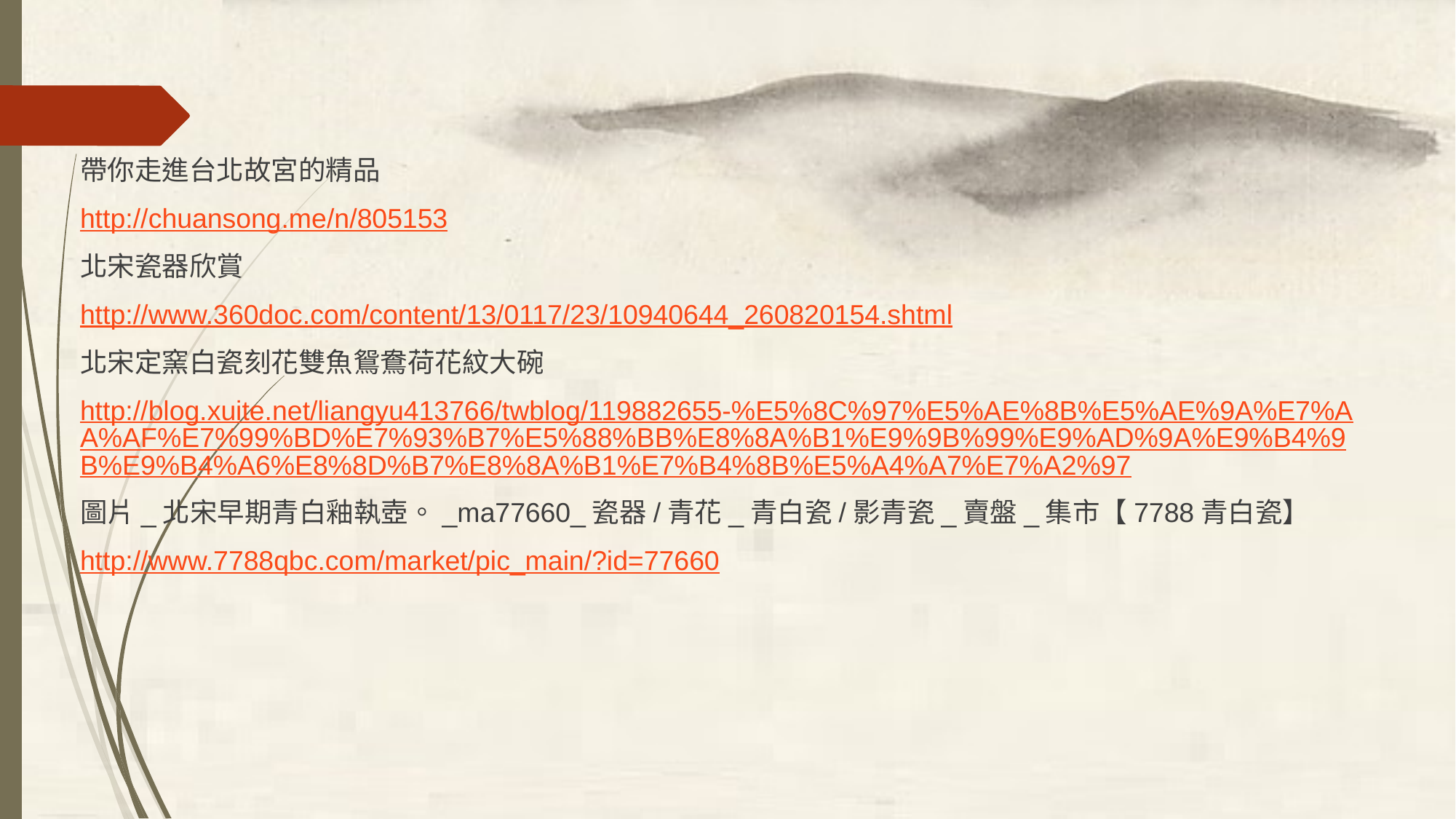

帶你走進台北故宮的精品
http://chuansong.me/n/805153
北宋瓷器欣賞
http://www.360doc.com/content/13/0117/23/10940644_260820154.shtml
北宋定窯白瓷刻花雙魚鴛鴦荷花紋大碗
http://blog.xuite.net/liangyu413766/twblog/119882655-%E5%8C%97%E5%AE%8B%E5%AE%9A%E7%AA%AF%E7%99%BD%E7%93%B7%E5%88%BB%E8%8A%B1%E9%9B%99%E9%AD%9A%E9%B4%9B%E9%B4%A6%E8%8D%B7%E8%8A%B1%E7%B4%8B%E5%A4%A7%E7%A2%97
圖片_北宋早期青白釉執壺。_ma77660_瓷器/青花_青白瓷/影青瓷_賣盤_集市【7788青白瓷】
http://www.7788qbc.com/market/pic_main/?id=77660